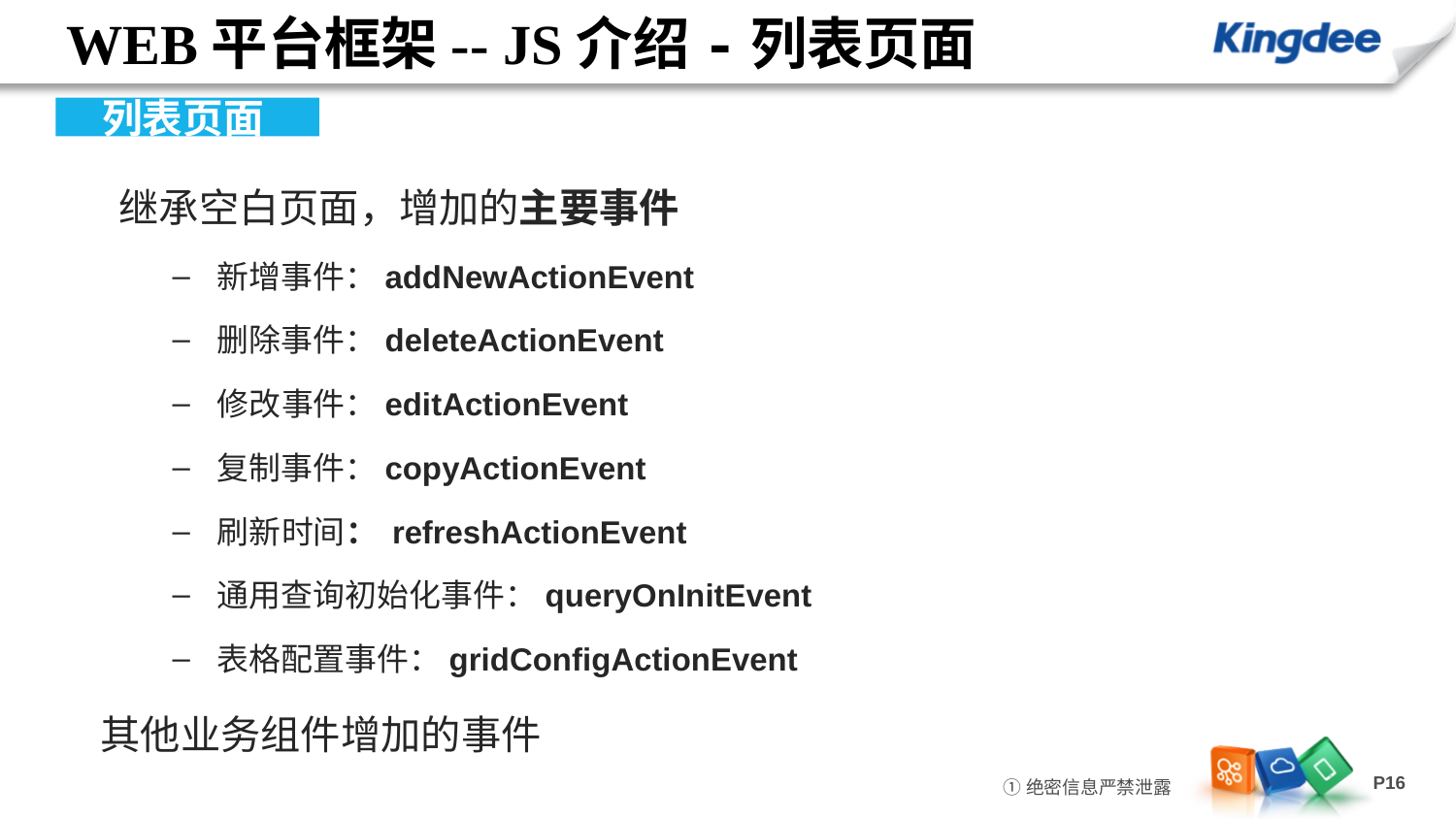

# WEB平台框架-- JS介绍-列表页面
列表页面
 继承空白页面，增加的主要事件
新增事件：addNewActionEvent
删除事件：deleteActionEvent
修改事件：editActionEvent
复制事件：copyActionEvent
刷新时间： refreshActionEvent
通用查询初始化事件：queryOnInitEvent
表格配置事件：gridConfigActionEvent
其他业务组件增加的事件